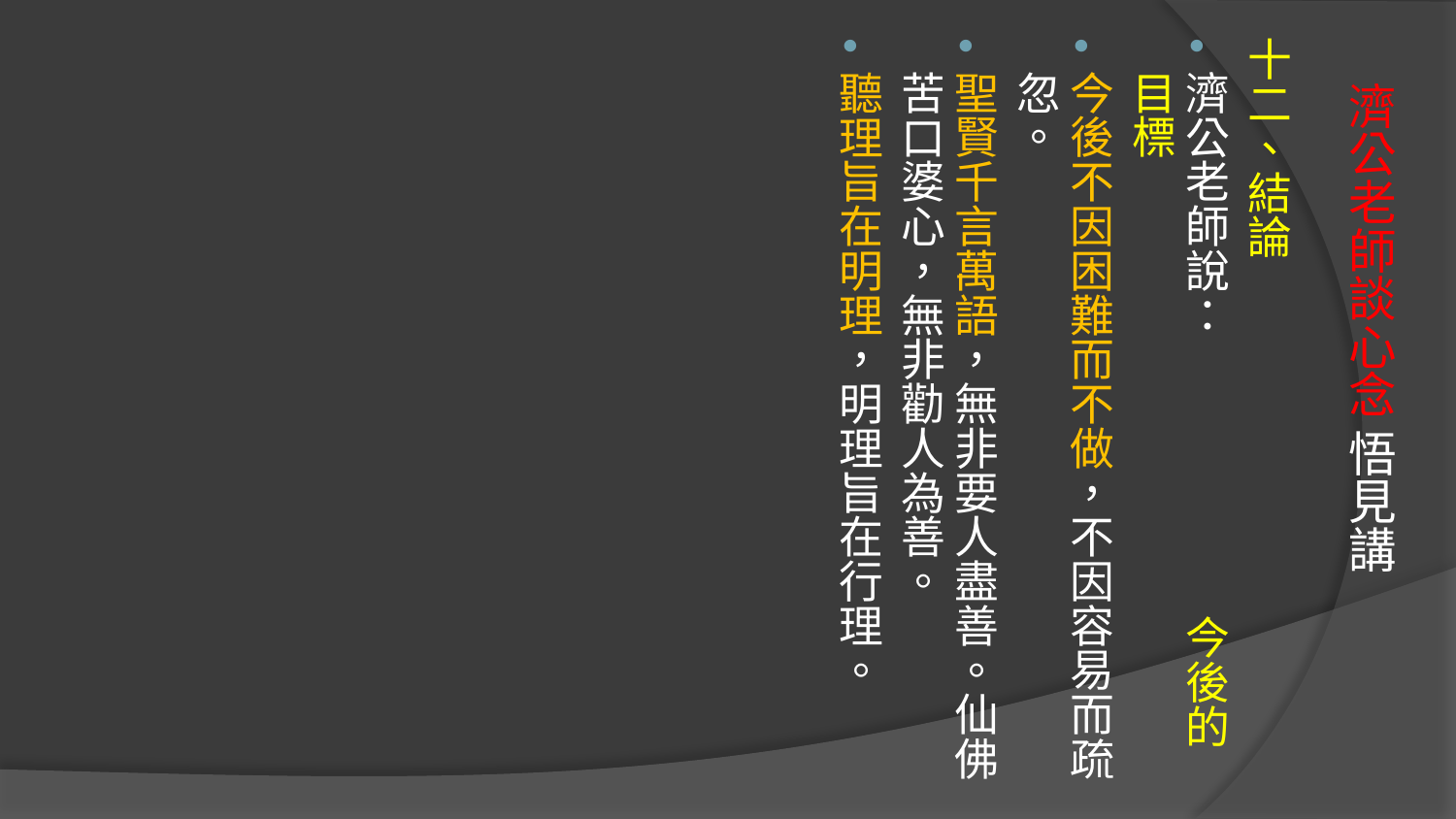

十二、結論
濟公老師說：                            今後的目標
今後不因困難而不做，不因容易而疏忽。
聖賢千言萬語，無非要人盡善。仙佛苦口婆心，無非勸人為善。
聽理旨在明理，明理旨在行理。

# 濟公老師談心念 悟見講